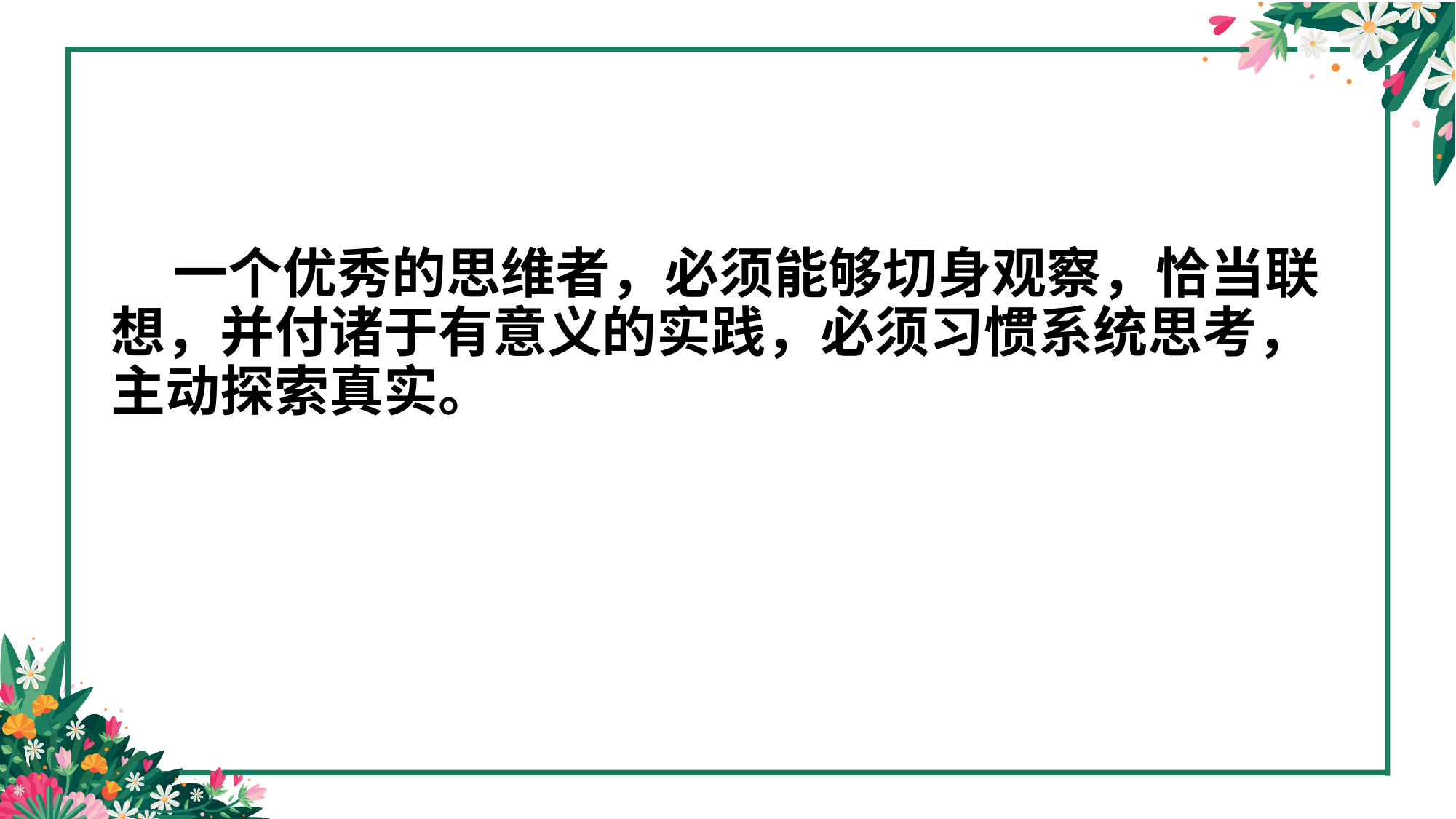

一个优秀的思维者，必须能够切身观察，恰当联想，并付诸于有意义的实践，必须习惯系统思考，主动探索真实。